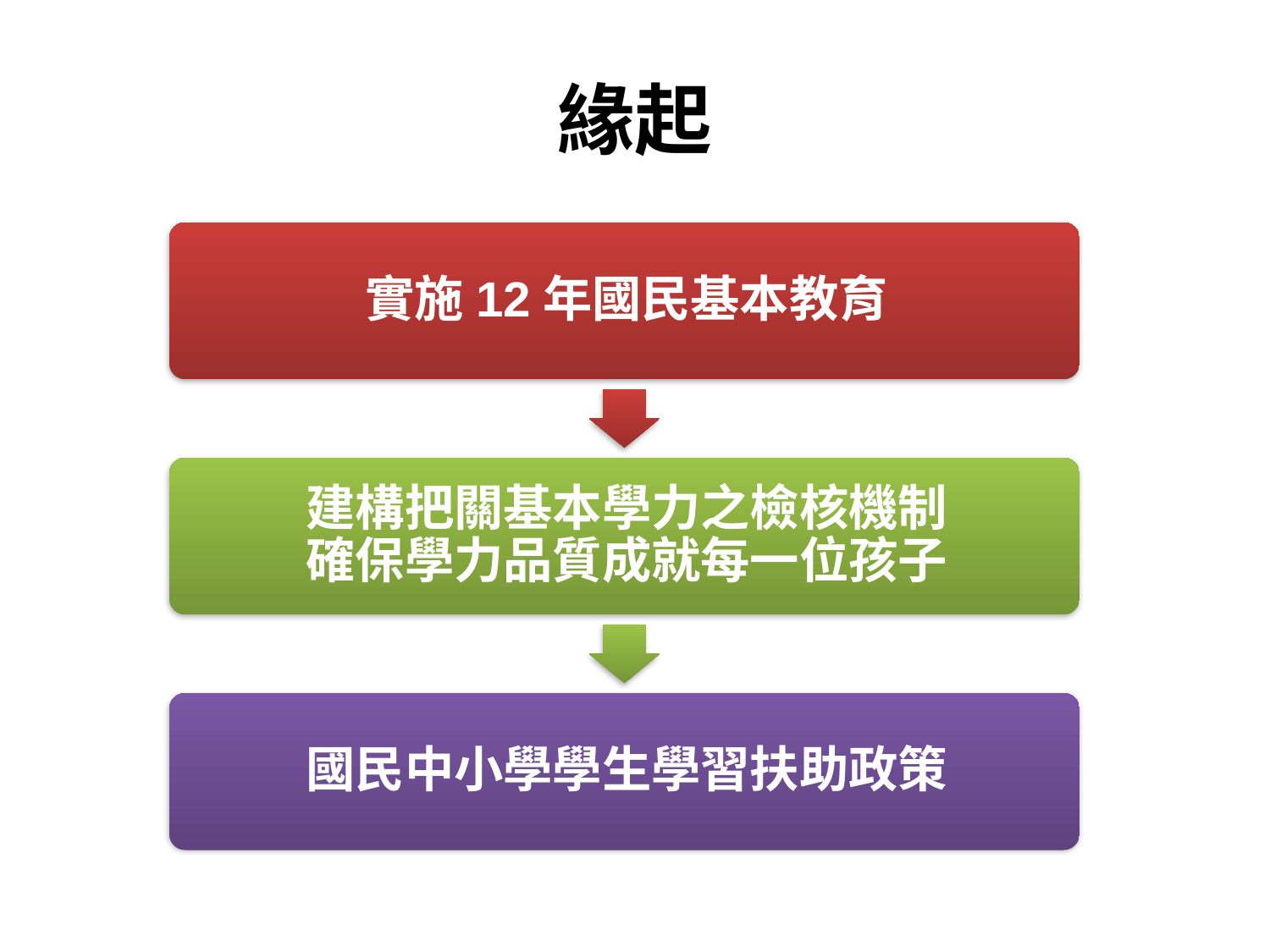

# 緣起
實施12年國民基本教育

建構把關基本學力之檢核機制
確保學力品質成就每一位孩子

國民中小學學生學習扶助政策